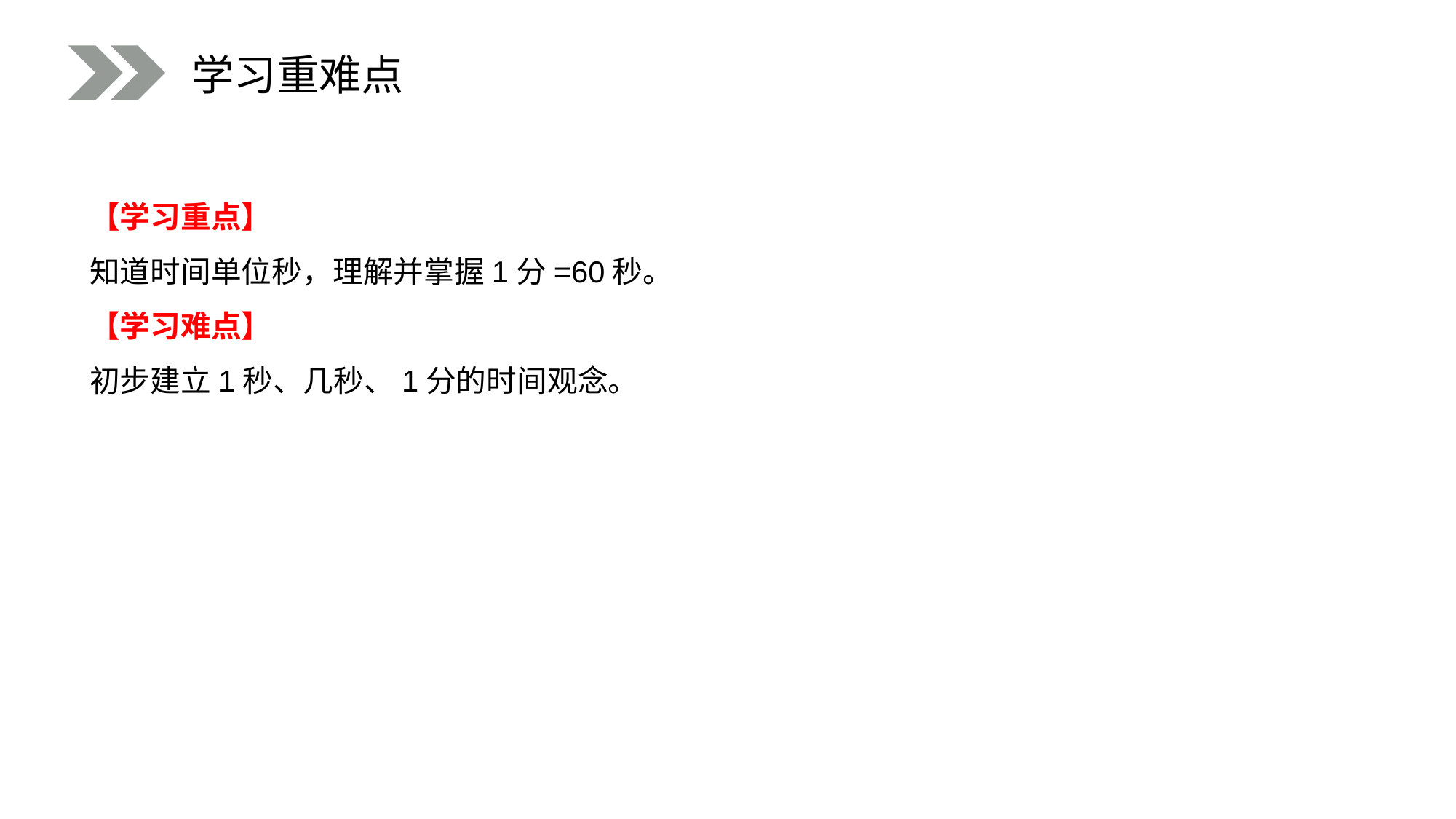

学习重难点
【学习重点】
知道时间单位秒，理解并掌握1分=60秒。
【学习难点】
初步建立1秒、几秒、1分的时间观念。